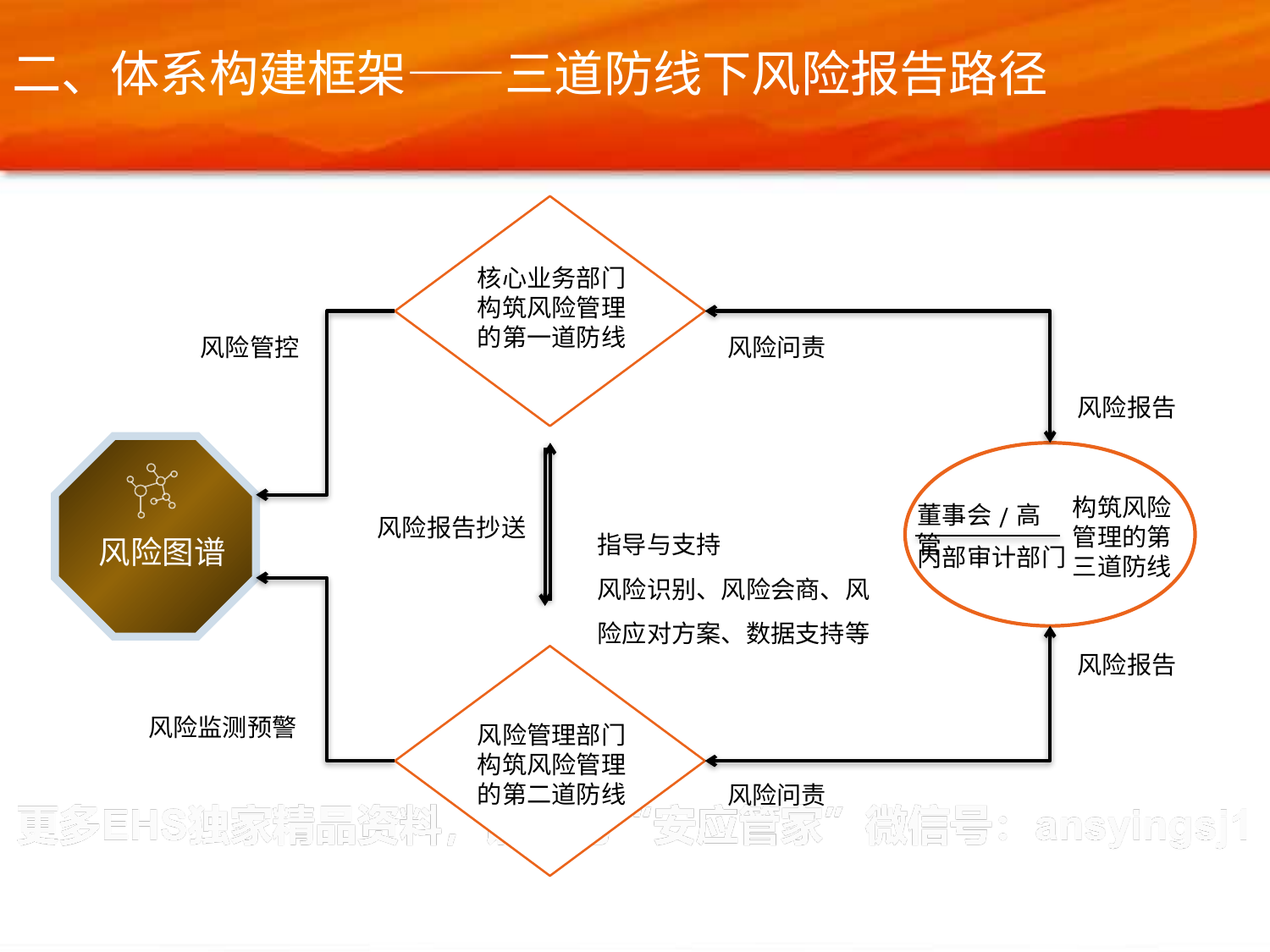

二、体系构建框架——三道防线下风险报告路径

核心业务部门构筑风险管理的第一道防线
风险管控
风险问责
风险报告

构筑风险管理的第三道防线
董事会/高管
风险报告抄送
指导与支持
风险识别、风险会商、风险应对方案、数据支持等
风险图谱
内部审计部门
风险报告

风险监测预警
风险管理部门构筑风险管理的第二道防线
风险问责